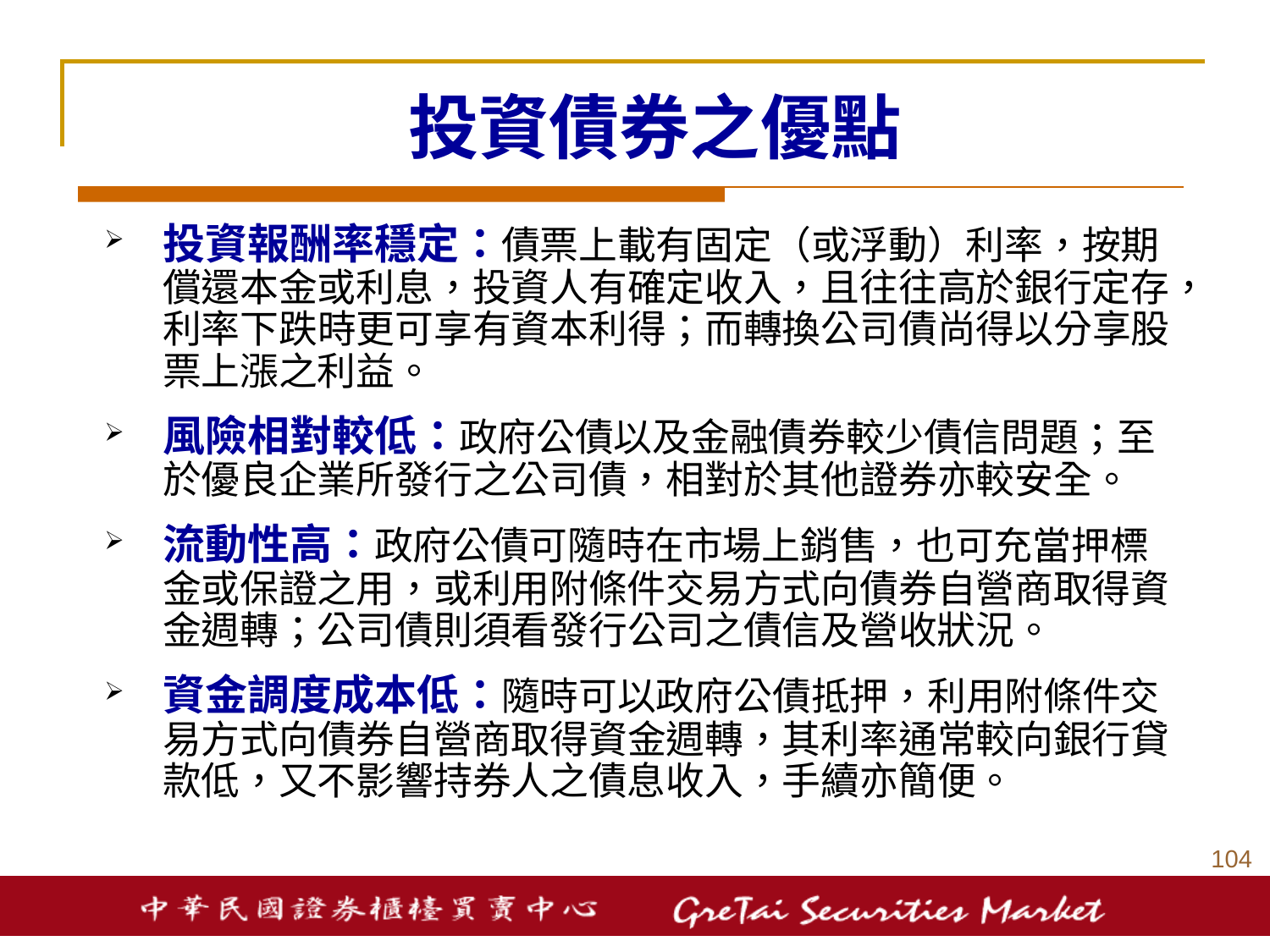

# 投資債券之優點

投資報酬率穩定：債票上載有固定（或浮動）利率，按期償還本金或利息，投資人有確定收入，且往往高於銀行定存，利率下跌時更可享有資本利得；而轉換公司債尚得以分享股票上漲之利益。
風險相對較低：政府公債以及金融債券較少債信問題；至於優良企業所發行之公司債，相對於其他證券亦較安全。
流動性高：政府公債可隨時在市場上銷售，也可充當押標金或保證之用，或利用附條件交易方式向債券自營商取得資金週轉；公司債則須看發行公司之債信及營收狀況。
資金調度成本低：隨時可以政府公債抵押，利用附條件交易方式向債券自營商取得資金週轉，其利率通常較向銀行貸款低，又不影響持券人之債息收入，手續亦簡便。

104